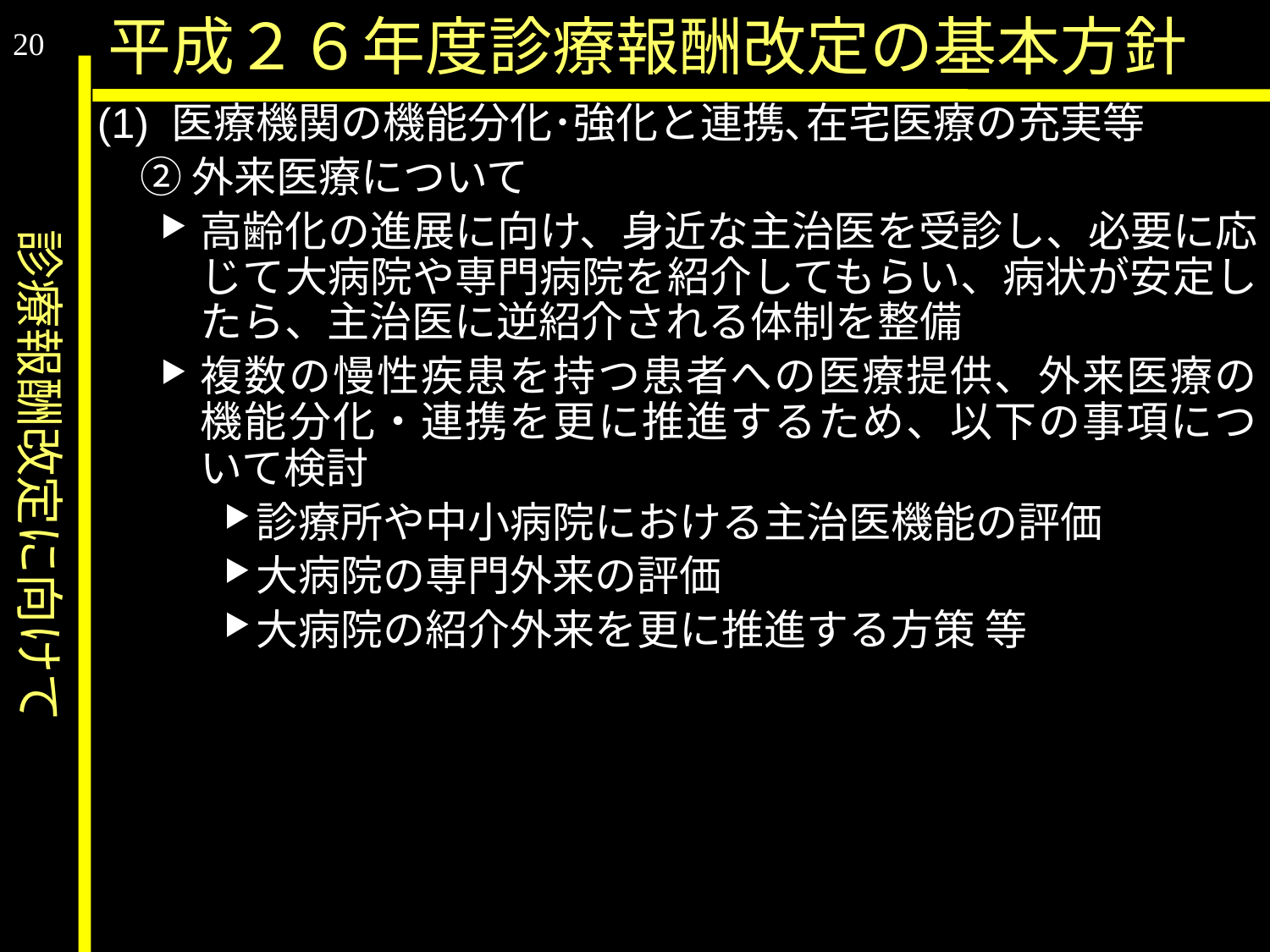

診療報酬改定に向けて
平成２６年度診療報酬改定の基本方針
20

(1) 医療機関の機能分化･強化と連携､在宅医療の充実等
　② 外来医療について
高齢化の進展に向け、身近な主治医を受診し、必要に応じて大病院や専門病院を紹介してもらい、病状が安定したら、主治医に逆紹介される体制を整備
複数の慢性疾患を持つ患者への医療提供、外来医療の機能分化・連携を更に推進するため、以下の事項について検討
診療所や中小病院における主治医機能の評価
大病院の専門外来の評価
大病院の紹介外来を更に推進する方策 等